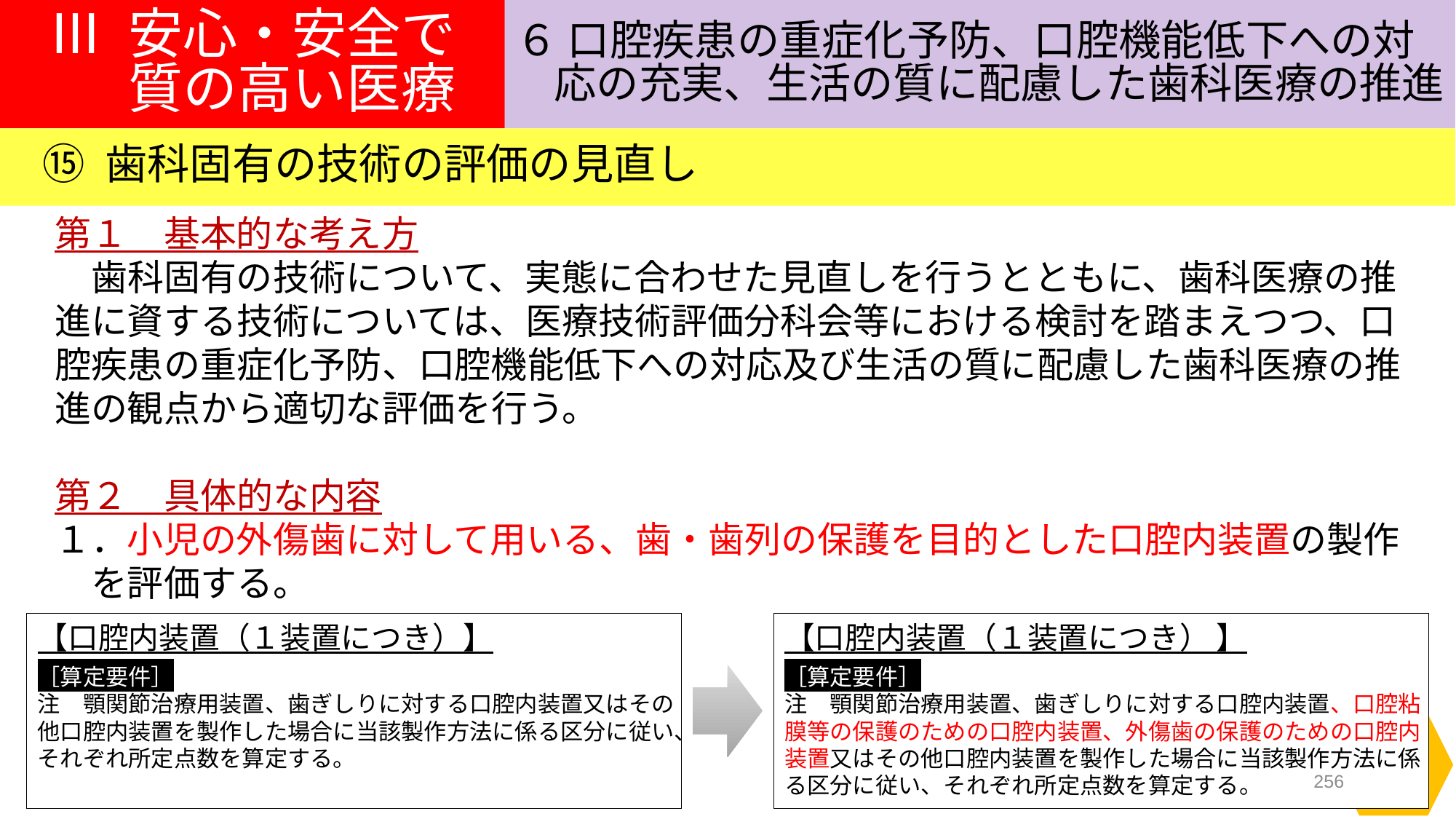

Ⅲ 安心・安全で
質の高い医療
６ 口腔疾患の重症化予防、口腔機能低下への対
応の充実、生活の質に配慮した歯科医療の推進
⑮ 歯科固有の技術の評価の見直し
第１　基本的な考え方
　歯科固有の技術について、実態に合わせた見直しを行うとともに、歯科医療の推進に資する技術については、医療技術評価分科会等における検討を踏まえつつ、口腔疾患の重症化予防、口腔機能低下への対応及び生活の質に配慮した歯科医療の推進の観点から適切な評価を行う。

第２　具体的な内容
１．小児の外傷歯に対して用いる、歯・歯列の保護を目的とした口腔内装置の製作
　を評価する。
【口腔内装置（１装置につき）】

［算定要件］
注　顎関節治療用装置、歯ぎしりに対する口腔内装置又はその他口腔内装置を製作した場合に当該製作方法に係る区分に従い、それぞれ所定点数を算定する。

【口腔内装置（１装置につき） 】

［算定要件］
注　顎関節治療用装置、歯ぎしりに対する口腔内装置、口腔粘膜等の保護のための口腔内装置、外傷歯の保護のための口腔内装置又はその他口腔内装置を製作した場合に当該製作方法に係る区分に従い、それぞれ所定点数を算定する。

追加
256